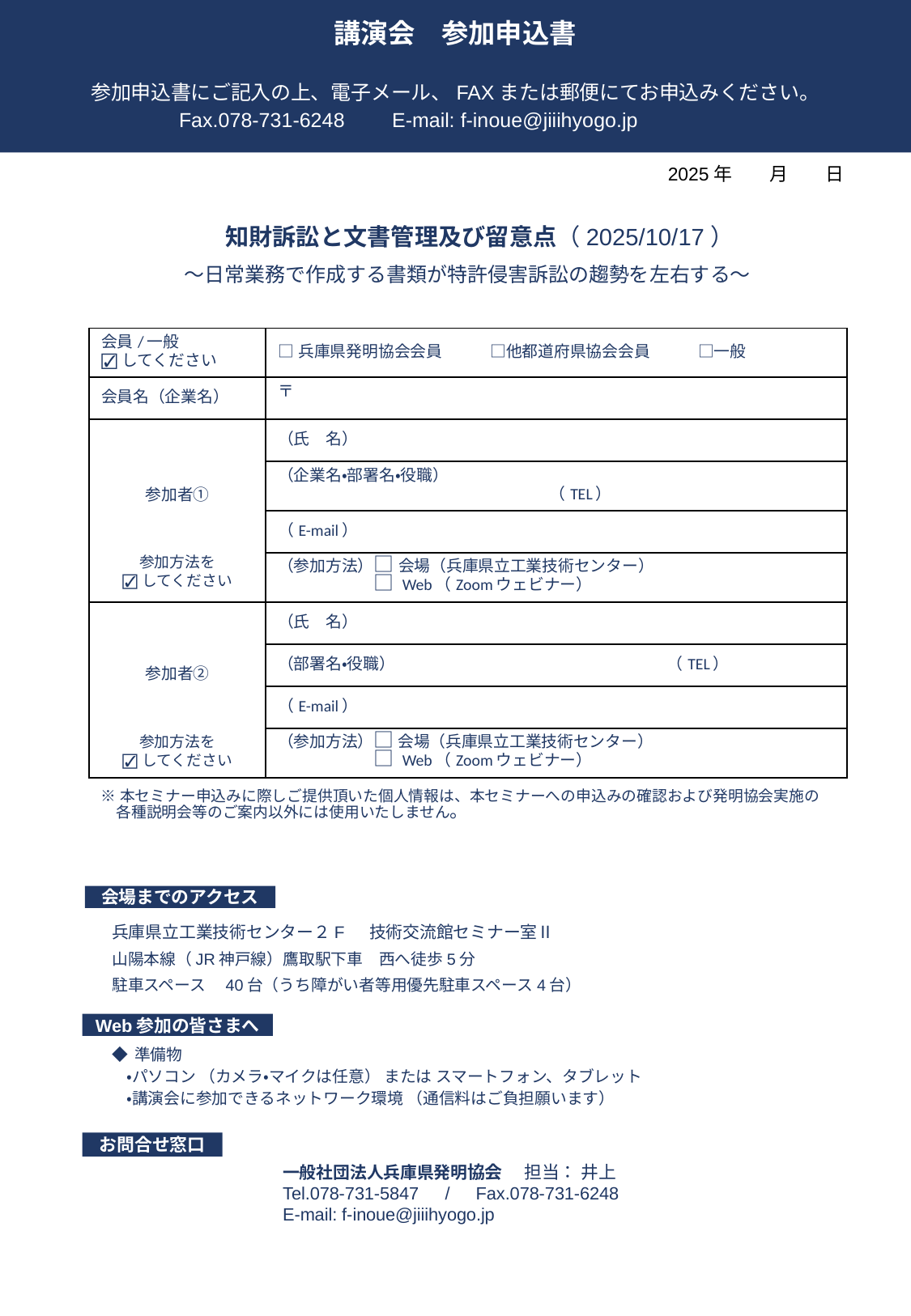

講演会　参加申込書

参加申込書にご記入の上、電子メール、FAXまたは郵便にてお申込みください。
　Fax.078-731-6248   　E-mail: f-inoue@jiiihyogo.jp

2025年　　月　　日
　知財訴訟と文書管理及び留意点（2025/10/17）
～日常業務で作成する書類が特許侵害訴訟の趨勢を左右する～
| 会員/一般 ☑してください | □兵庫県発明協会会員　　　□他都道府県協会会員　　　□一般 |
| --- | --- |
| 会員名（企業名） | 〒 |
| 参加者① 参加方法を ☑してください | （氏　名） |
|  | （企業名・部署名・役職） 　　　　　　　　　　　　　　　　　（TEL） |
|  | （E-mail） |
|  | （参加方法）□ 会場（兵庫県立工業技術センター）　　 　　　　　　□ Web（Zoomウェビナー） |
| 参加者② 参加方法を ☑してください | （氏　名） |
|  | （部署名・役職）　　　　　　　　　　　　　　　　　（TEL） |
|  | （E-mail） |
|  | （参加方法）□ 会場（兵庫県立工業技術センター）　　 　　　　　　□ Web（Zoomウェビナー） |
※本セミナー申込みに際しご提供頂いた個人情報は、本セミナーへの申込みの確認および発明協会実施の
　各種説明会等のご案内以外には使用いたしません。
会場までのアクセス
兵庫県立工業技術センター２F　 技術交流館セミナー室Ⅱ
山陽本線（JR神戸線）鷹取駅下車　西へ徒歩5分
駐車スペース　40台（うち障がい者等用優先駐車スペース4台）
Web参加の皆さまへ
◆ 準備物
   ・パソコン （カメラ・マイクは任意） または スマートフォン、タブレット
   ・講演会に参加できるネットワーク環境 （通信料はご負担願います）
お問合せ窓口
一般社団法人兵庫県発明協会 　担当： 井上
Tel.078-731-5847　/　Fax.078-731-6248
E-mail: f-inoue@jiiihyogo.jp